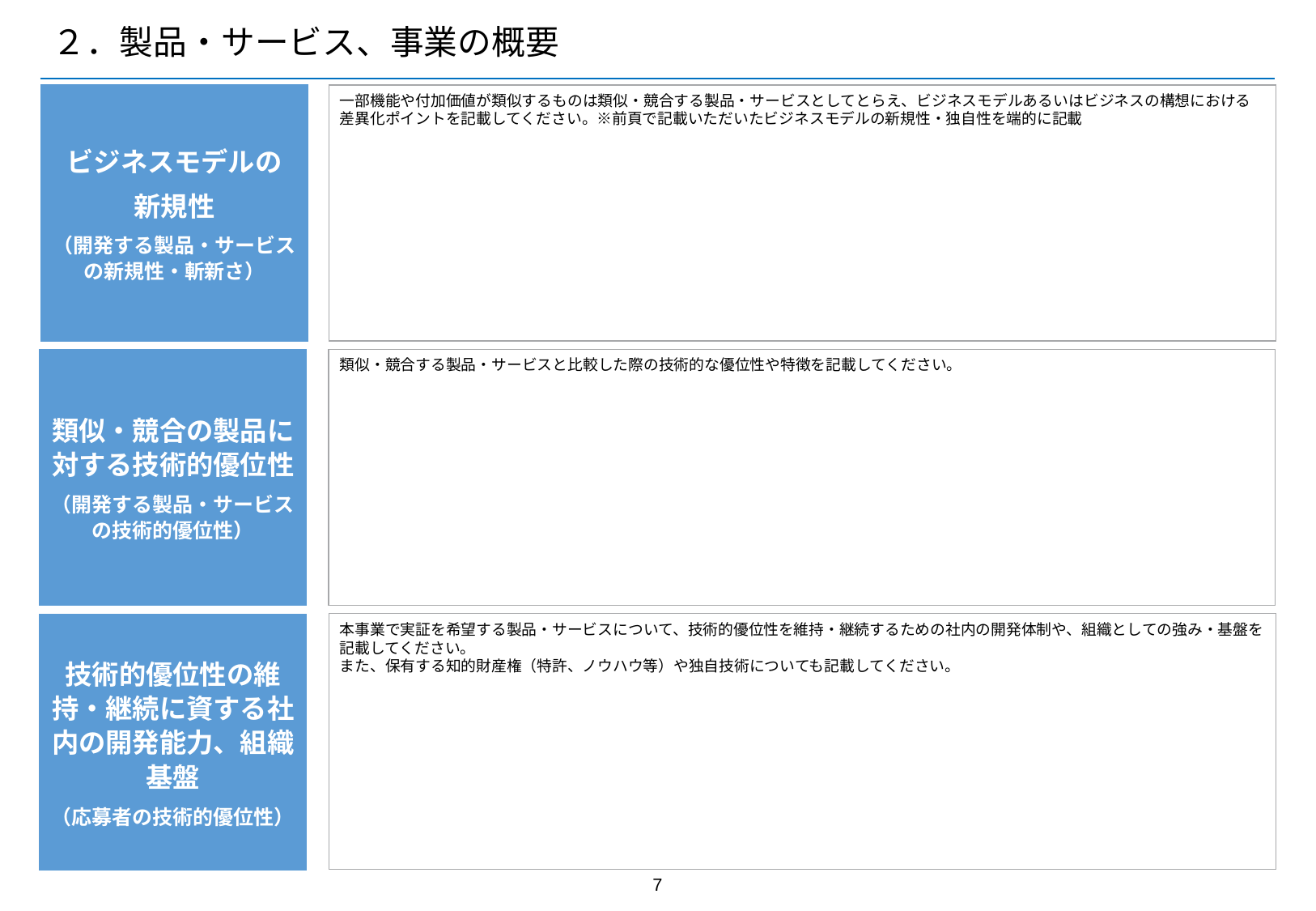

# ２．製品・サービス、事業の概要
ビジネスモデルの
新規性
（開発する製品・サービスの新規性・斬新さ）
一部機能や付加価値が類似するものは類似・競合する製品・サービスとしてとらえ、ビジネスモデルあるいはビジネスの構想における差異化ポイントを記載してください。※前頁で記載いただいたビジネスモデルの新規性・独自性を端的に記載

類似・競合の製品に対する技術的優位性
（開発する製品・サービスの技術的優位性）
類似・競合する製品・サービスと比較した際の技術的な優位性や特徴を記載してください。

技術的優位性の維持・継続に資する社内の開発能力、組織基盤
（応募者の技術的優位性）
本事業で実証を希望する製品・サービスについて、技術的優位性を維持・継続するための社内の開発体制や、組織としての強み・基盤を記載してください。
また、保有する知的財産権（特許、ノウハウ等）や独自技術についても記載してください。